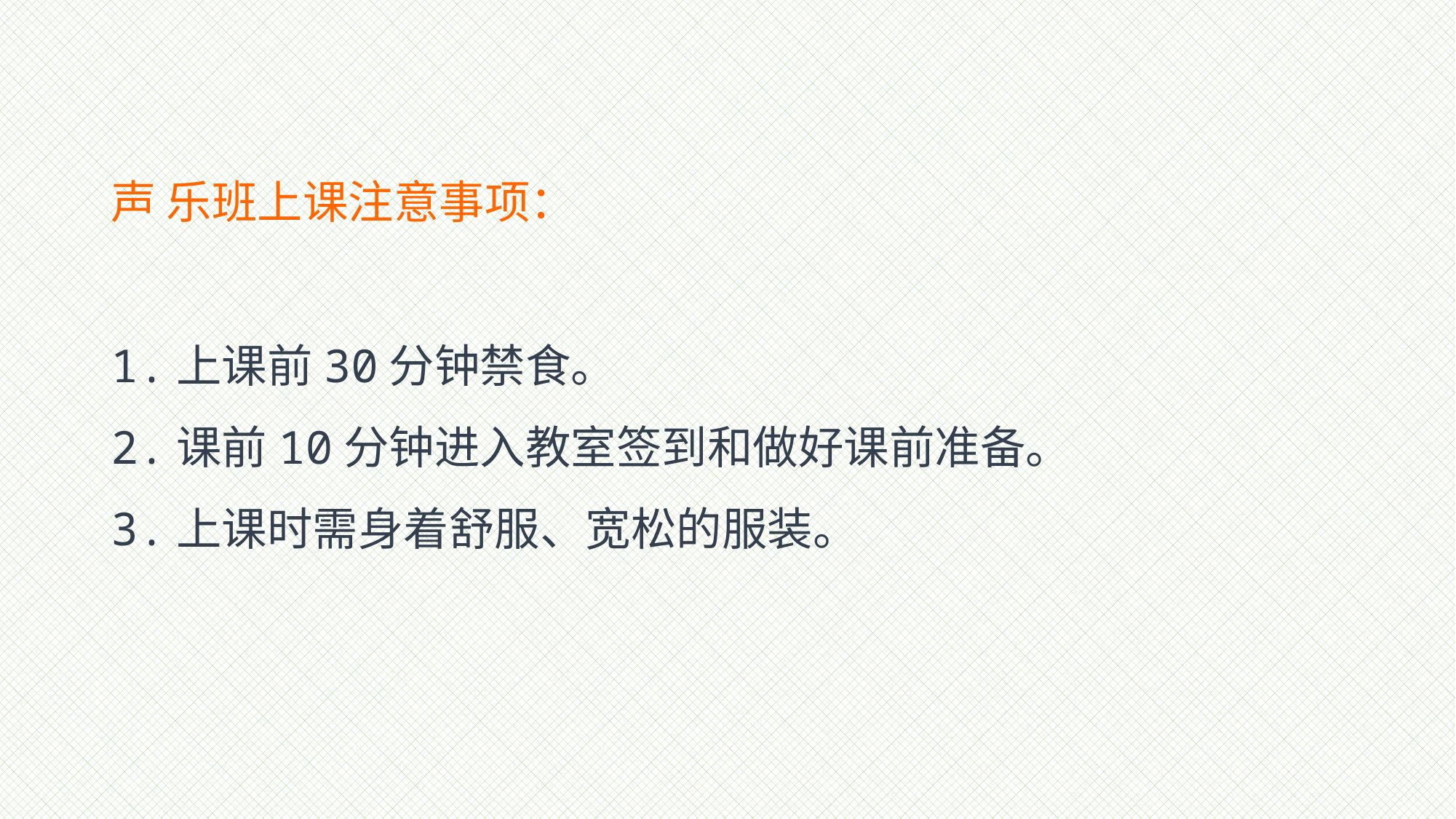

# 声 乐班上课注意事项： 1.上课前30分钟禁食。 2.课前10分钟进入教室签到和做好课前准备。 3.上课时需身着舒服、宽松的服装。